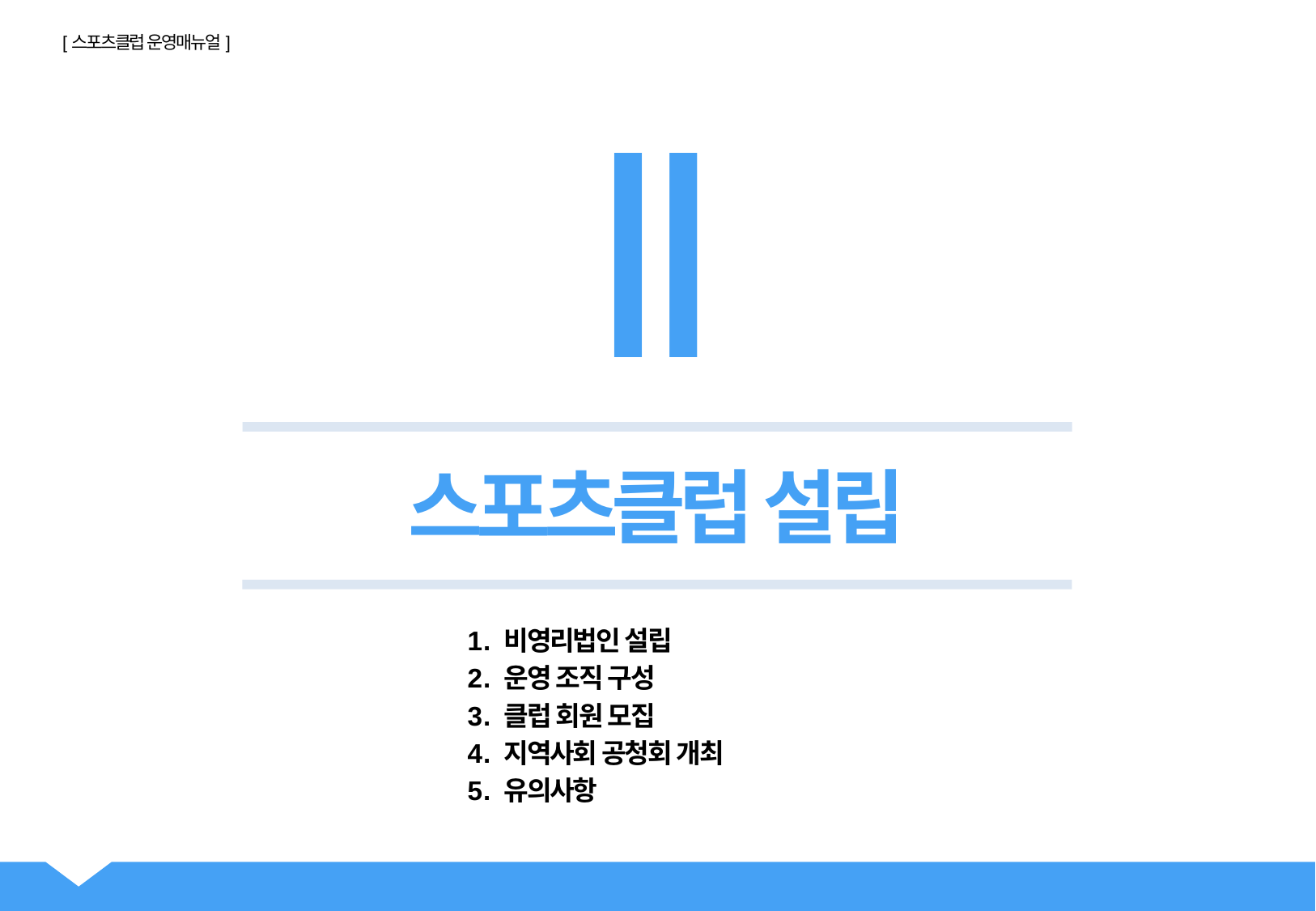

[스포츠클럽 운영매뉴얼]
Ⅱ

스포츠클럽 설립
비영리법인 설립
운영 조직 구성
클럽 회원 모집
지역사회 공청회 개최
유의사항